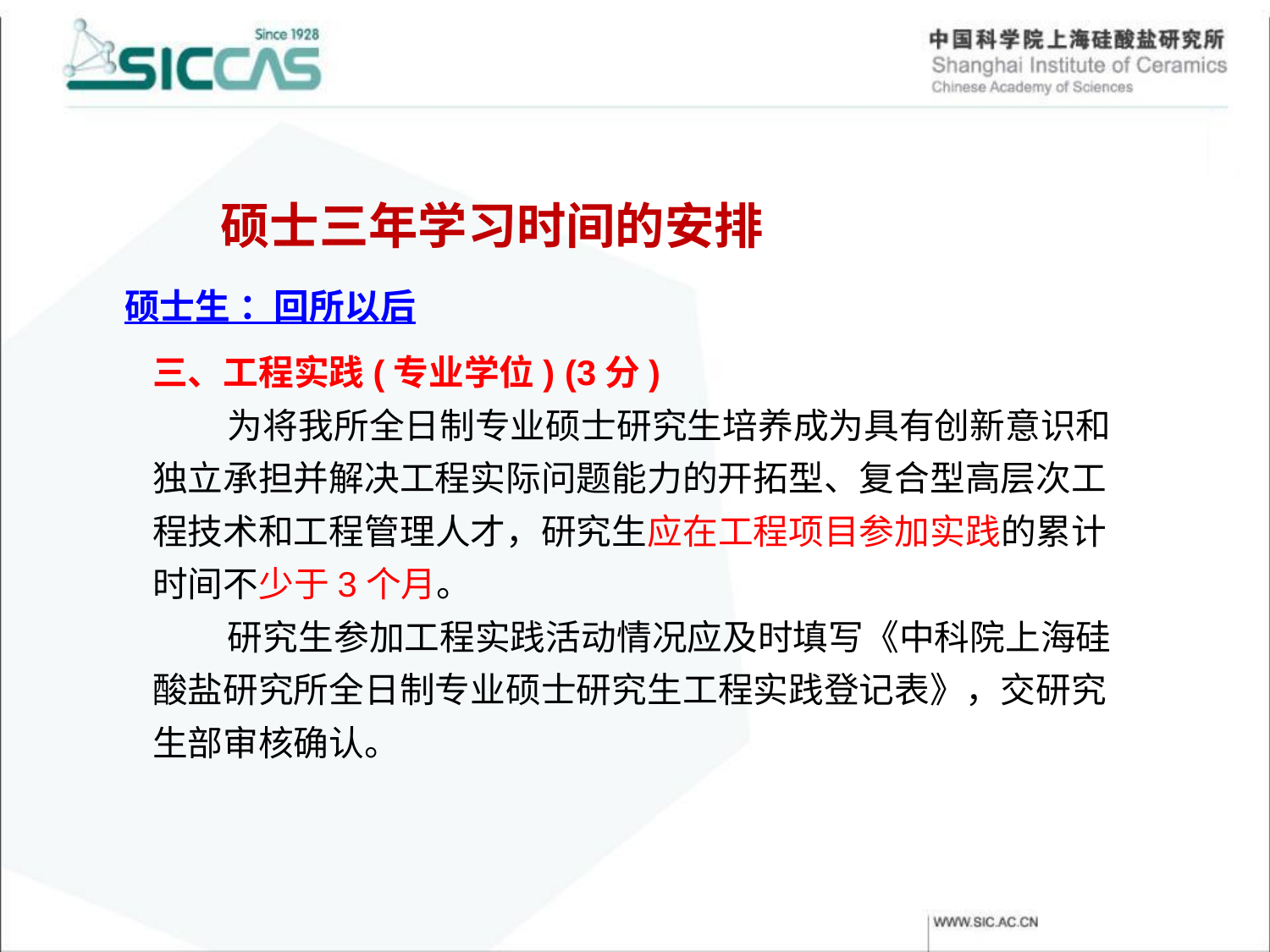

硕士三年学习时间的安排
硕士生 ：回所以后
三、工程实践(专业学位) (3分)
为将我所全日制专业硕士研究生培养成为具有创新意识和独立承担并解决工程实际问题能力的开拓型、复合型高层次工程技术和工程管理人才，研究生应在工程项目参加实践的累计时间不少于3个月。
研究生参加工程实践活动情况应及时填写《中科院上海硅酸盐研究所全日制专业硕士研究生工程实践登记表》，交研究生部审核确认。